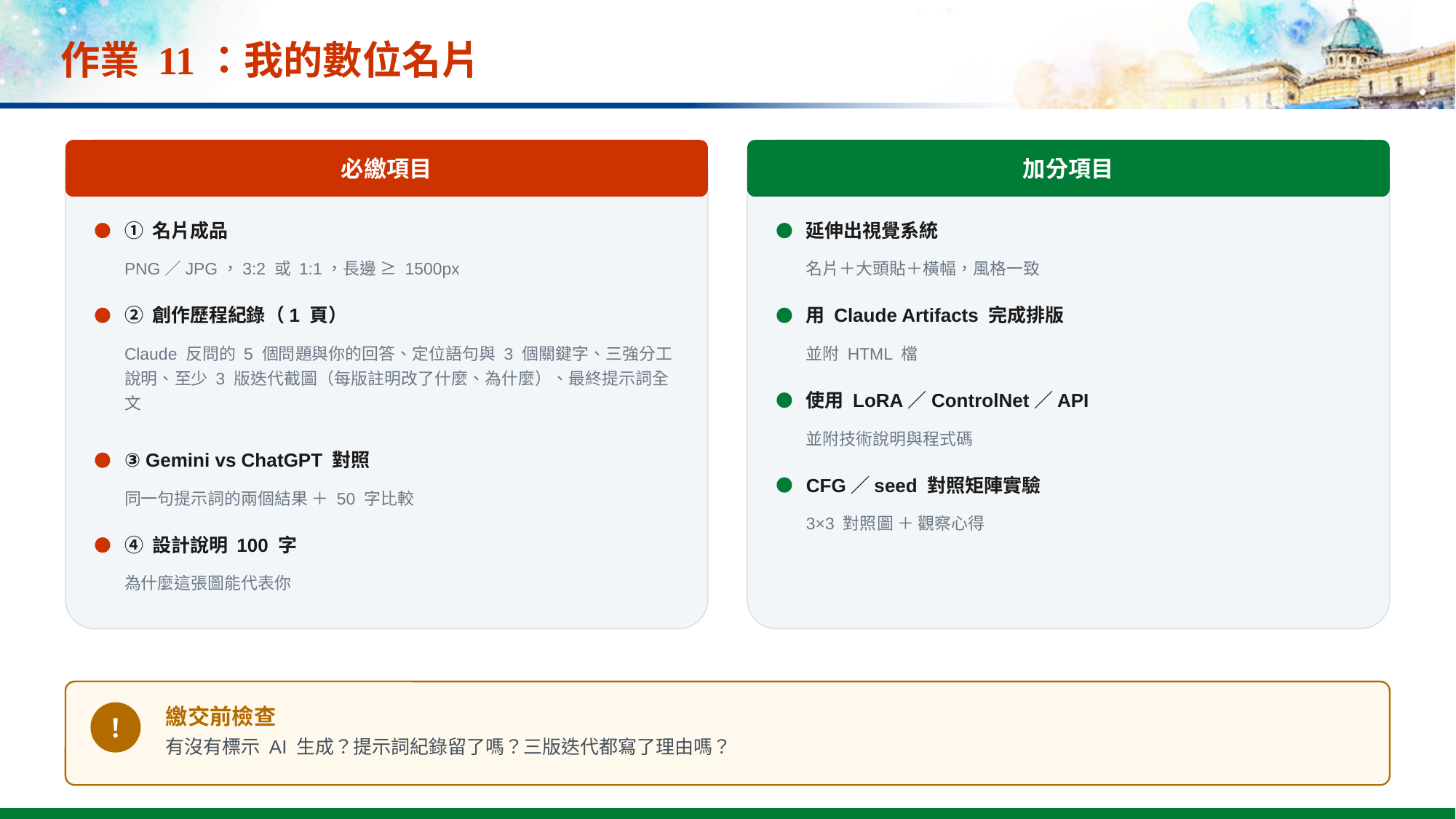

# 作業 11：我的數位名片

必繳項目

加分項目
① 名片成品
延伸出視覺系統

PNG／JPG，3:2 或 1:1，長邊 ≥ 1500px
名片＋大頭貼＋橫幅，風格一致
② 創作歷程紀錄（1 頁）
用 Claude Artifacts 完成排版

Claude 反問的 5 個問題與你的回答、定位語句與 3 個關鍵字、三強分工說明、至少 3 版迭代截圖（每版註明改了什麼、為什麼）、最終提示詞全文
並附 HTML 檔
使用 LoRA／ControlNet／API

並附技術說明與程式碼
③ Gemini vs ChatGPT 對照

CFG／seed 對照矩陣實驗

同一句提示詞的兩個結果 ＋ 50 字比較
3×3 對照圖 ＋ 觀察心得
④ 設計說明 100 字

為什麼這張圖能代表你

繳交前檢查
！
有沒有標示 AI 生成？提示詞紀錄留了嗎？三版迭代都寫了理由嗎？